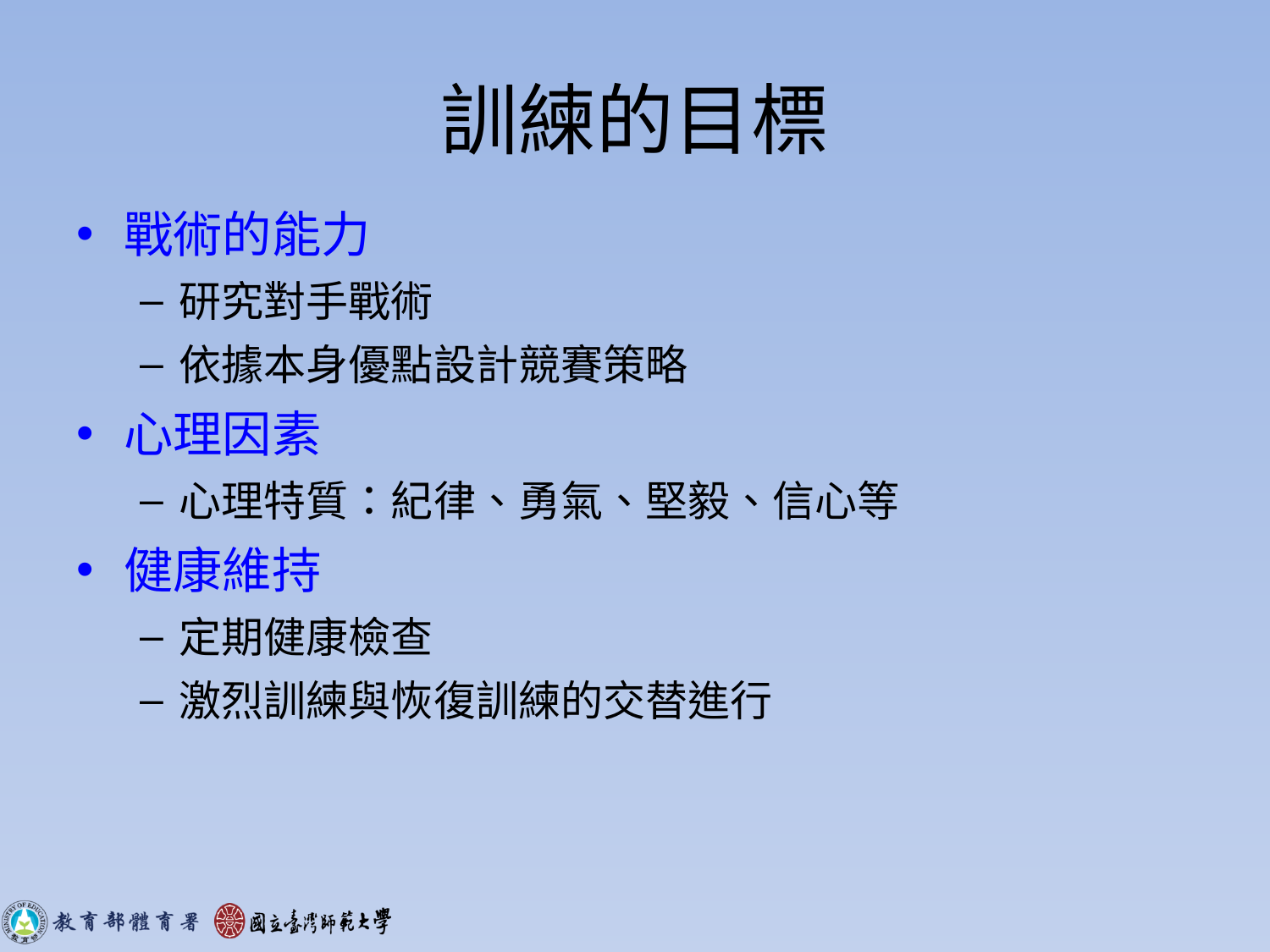

# 訓練的目標
戰術的能力
研究對手戰術
依據本身優點設計競賽策略
心理因素
心理特質：紀律、勇氣、堅毅、信心等
健康維持
定期健康檢查
激烈訓練與恢復訓練的交替進行